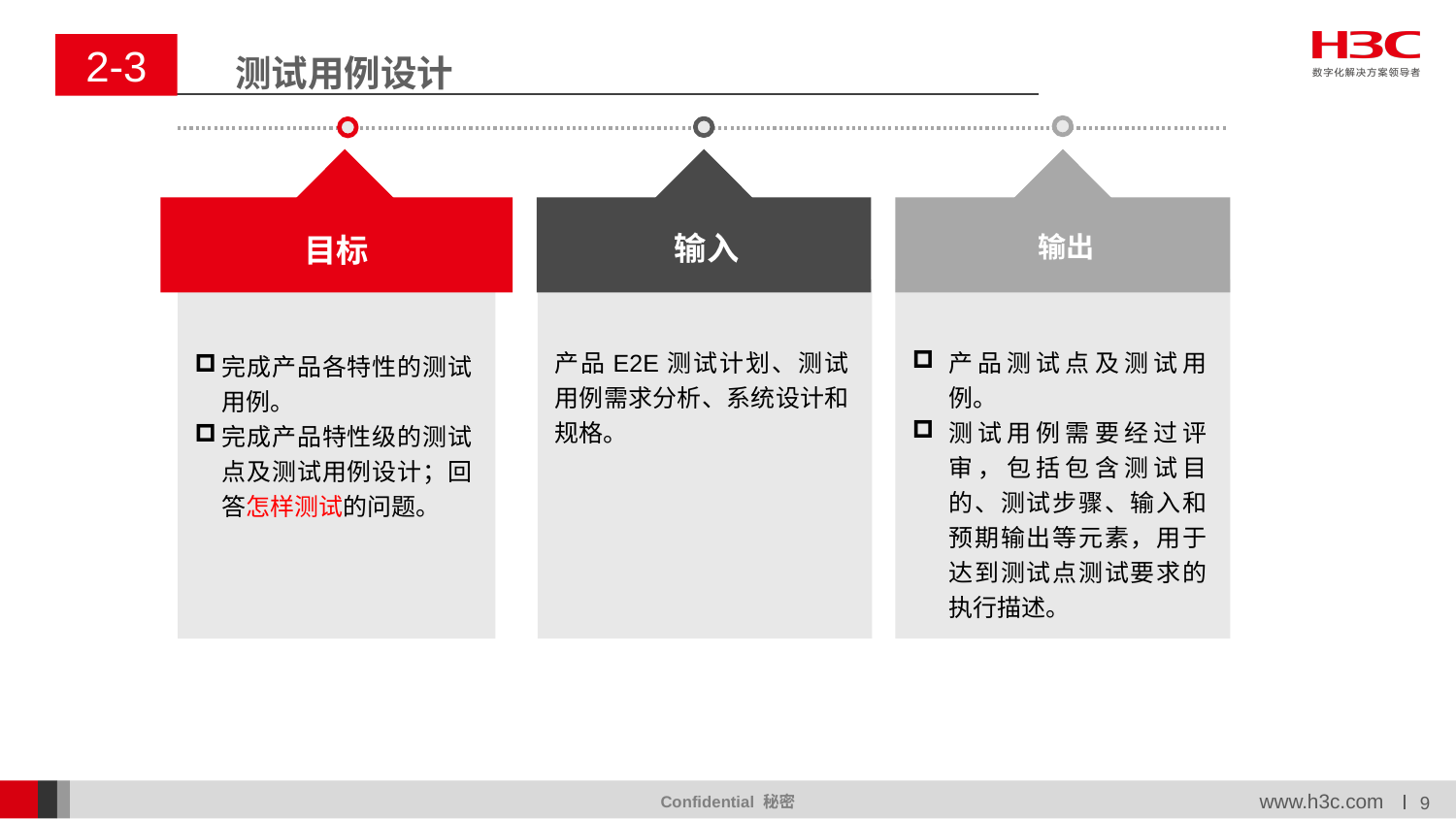

2-3
测试用例设计

输入
目标
输出
产品E2E测试计划、测试用例需求分析、系统设计和规格。
产品测试点及测试用例。
测试用例需要经过评审，包括包含测试目的、测试步骤、输入和预期输出等元素，用于达到测试点测试要求的执行描述。
完成产品各特性的测试用例。
完成产品特性级的测试点及测试用例设计；回答怎样测试的问题。